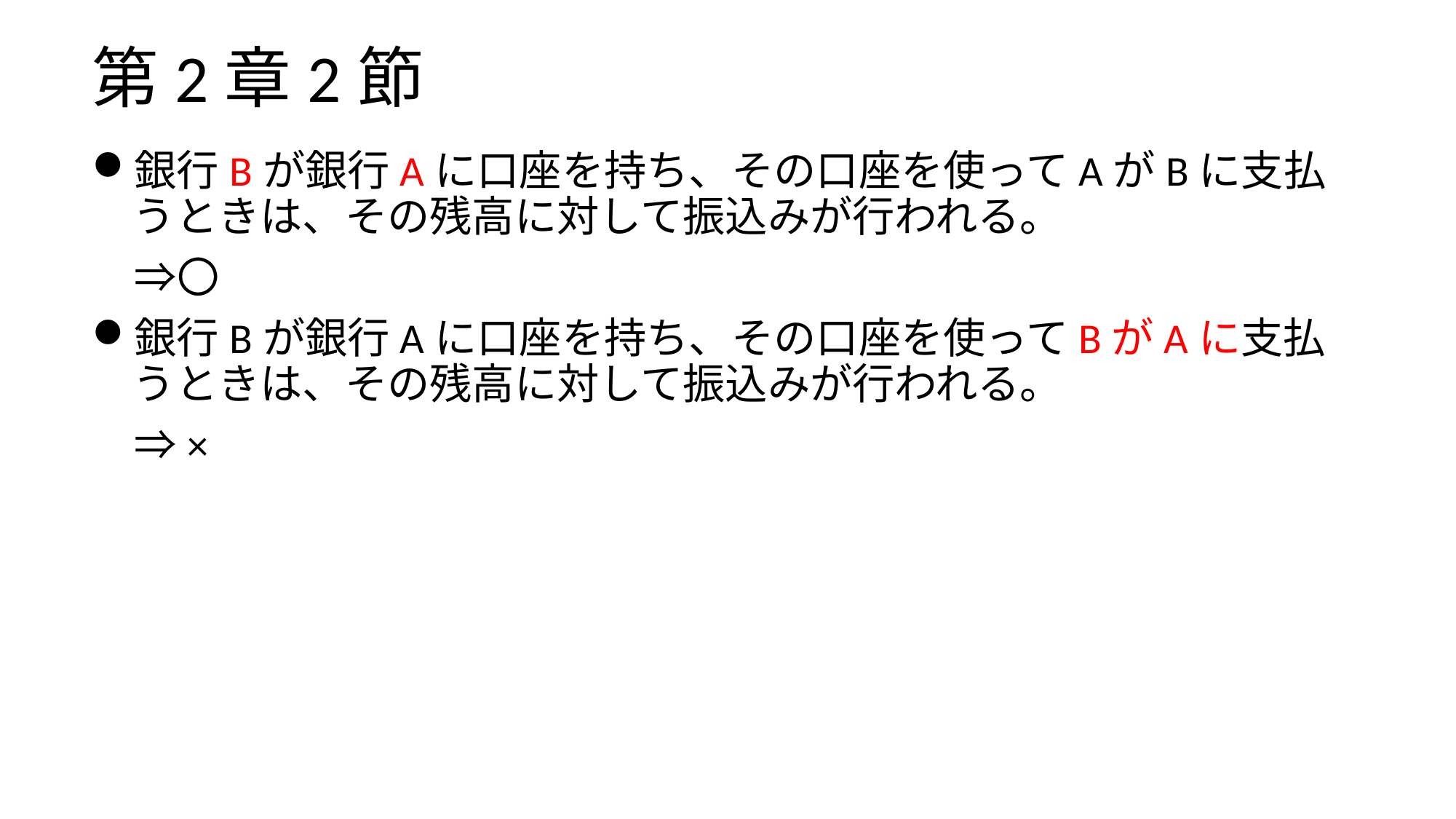

# 第2章2節
銀行Bが銀行Aに口座を持ち、その口座を使ってAがBに支払うときは、その残高に対して振込みが行われる。
　⇒〇
銀行Bが銀行Aに口座を持ち、その口座を使ってBがAに支払うときは、その残高に対して振込みが行われる。
　⇒×